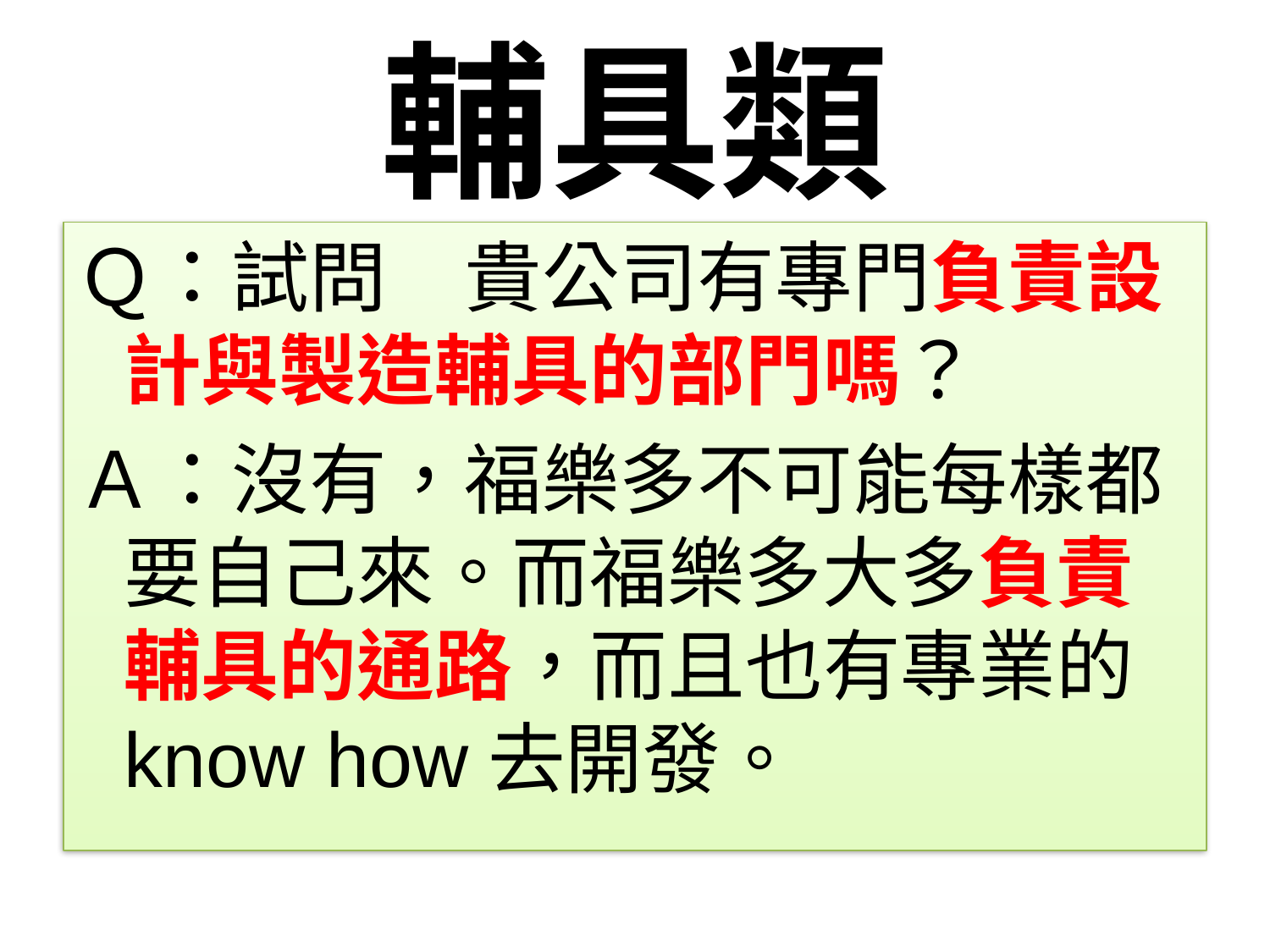

# 輔具類
Ｑ：試問　貴公司有專門負責設計與製造輔具的部門嗎？
Ａ：沒有，福樂多不可能每樣都要自己來。而福樂多大多負責輔具的通路，而且也有專業的know how去開發。